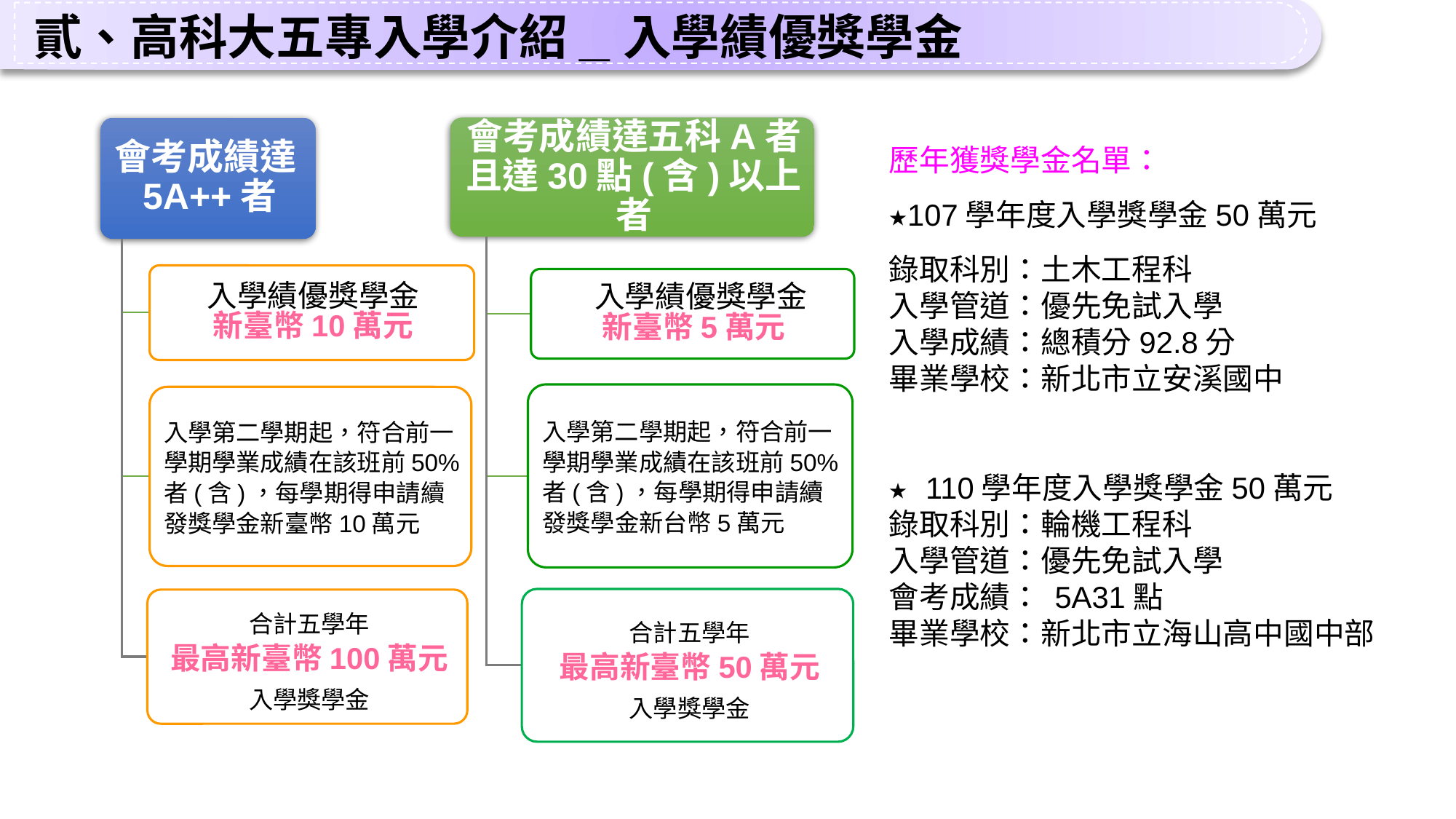

貳、高科大五專入學介紹_入學績優獎學金

會考成績達5A++者
入學績優獎學金
新臺幣10萬元
入學第二學期起，符合前一學期學業成績在該班前50%者(含)，每學期得申請續發獎學金新臺幣10萬元
合計五學年
最高新臺幣100萬元
入學獎學金
會考成績達五科A者
且達30點(含)以上者
 入學績優獎學金
新臺幣5萬元
入學第二學期起，符合前一學期學業成績在該班前50%者(含)，每學期得申請續發獎學金新台幣5萬元
合計五學年
最高新臺幣50萬元
入學獎學金
歷年獲獎學金名單：
★107學年度入學獎學金50萬元
錄取科別：土木工程科
入學管道：優先免試入學
入學成績：總積分92.8分
畢業學校：新北市立安溪國中

★ 110學年度入學獎學金50萬元
錄取科別：輪機工程科
入學管道：優先免試入學
會考成績： 5A31點
畢業學校：新北市立海山高中國中部